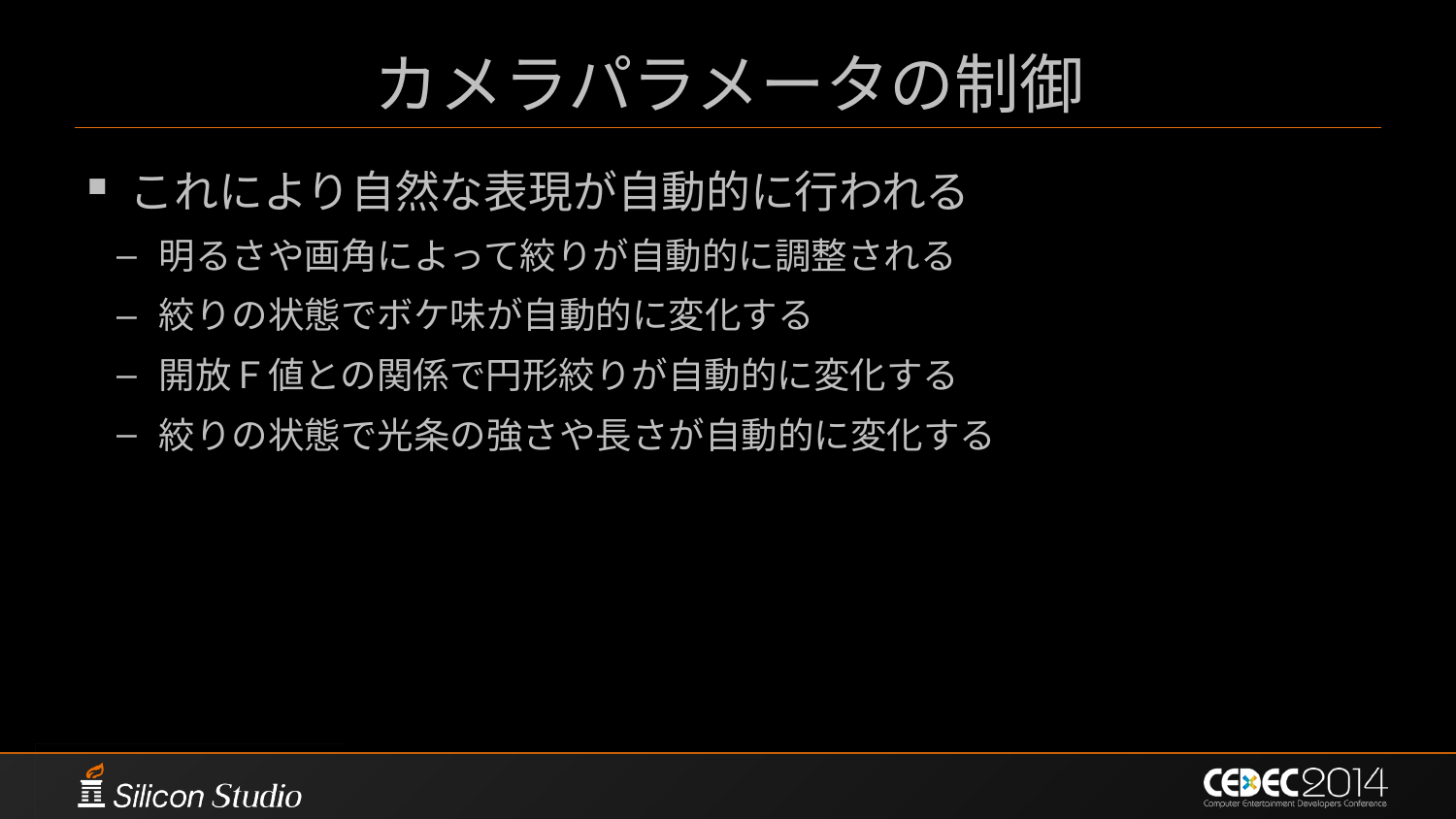

# カメラパラメータの制御
これにより自然な表現が自動的に行われる
明るさや画角によって絞りが自動的に調整される
絞りの状態でボケ味が自動的に変化する
開放Ｆ値との関係で円形絞りが自動的に変化する
絞りの状態で光条の強さや長さが自動的に変化する